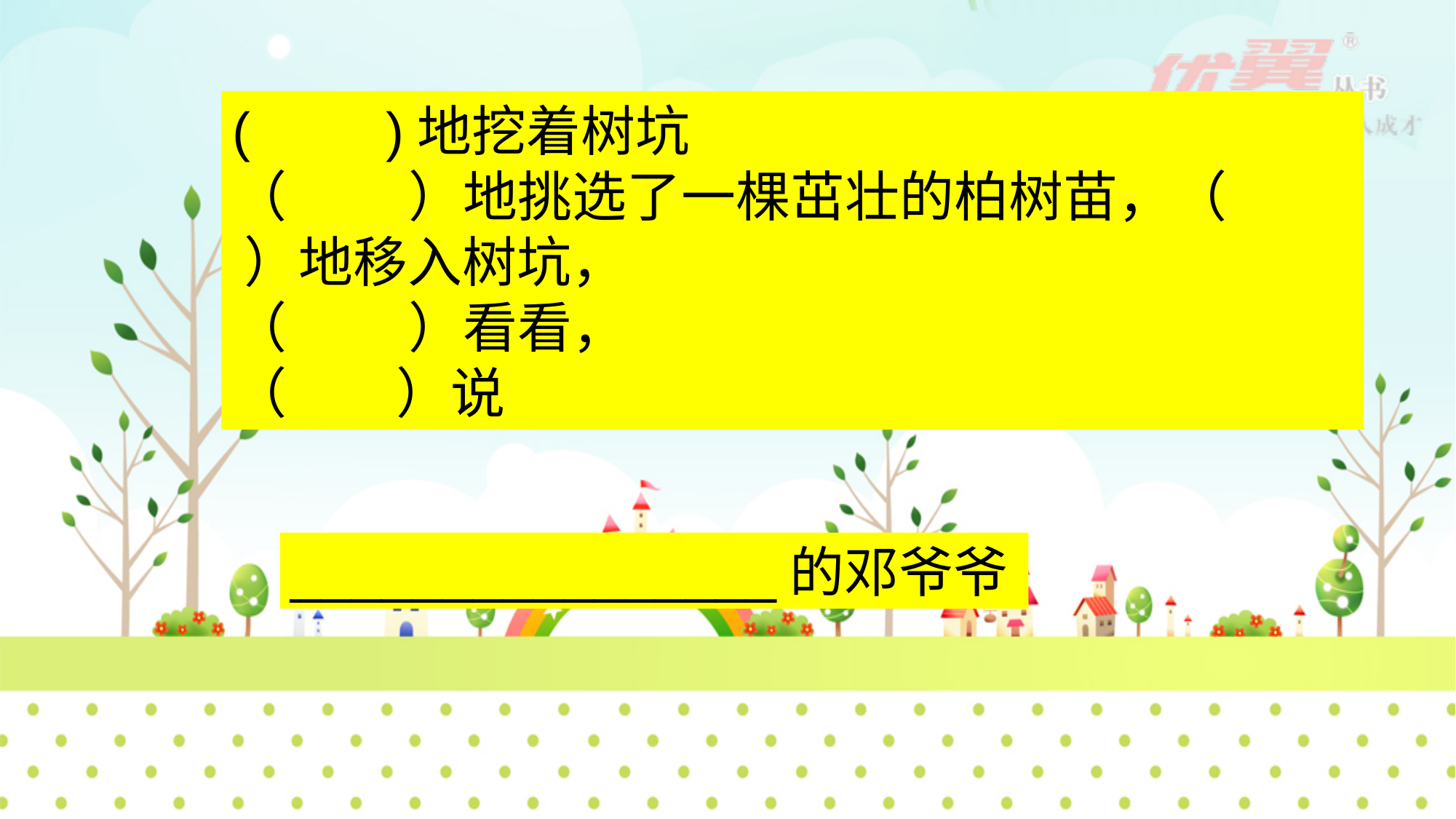

(         )地挖着树坑
（          ）地挑选了一棵茁壮的柏树苗，（         ）地移入树坑，
（          ）看看，
（         ）说
________________的邓爷爷